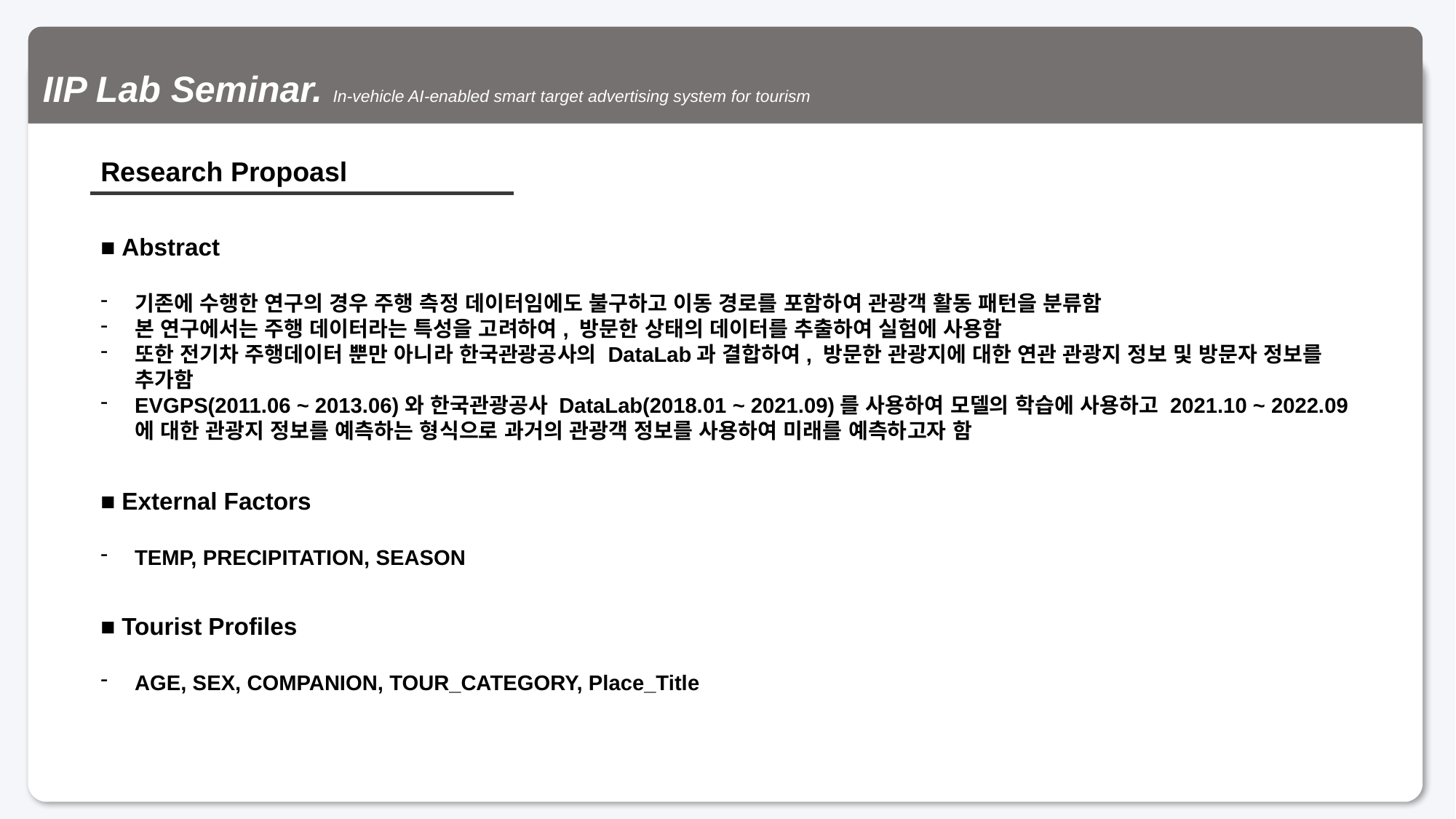

IIP Lab Seminar. In-vehicle AI-enabled smart target advertising system for tourism

Research Propoasl
■ Abstract

기존에 수행한 연구의 경우 주행 측정 데이터임에도 불구하고 이동 경로를 포함하여 관광객 활동 패턴을 분류함
본 연구에서는 주행 데이터라는 특성을 고려하여, 방문한 상태의 데이터를 추출하여 실험에 사용함
또한 전기차 주행데이터 뿐만 아니라 한국관광공사의 DataLab과 결합하여, 방문한 관광지에 대한 연관 관광지 정보 및 방문자 정보를 추가함
EVGPS(2011.06 ~ 2013.06)와 한국관광공사 DataLab(2018.01 ~ 2021.09)를 사용하여 모델의 학습에 사용하고 2021.10 ~ 2022.09에 대한 관광지 정보를 예측하는 형식으로 과거의 관광객 정보를 사용하여 미래를 예측하고자 함
■ External Factors

TEMP, PRECIPITATION, SEASON
■ Tourist Profiles

AGE, SEX, COMPANION, TOUR_CATEGORY, Place_Title
4